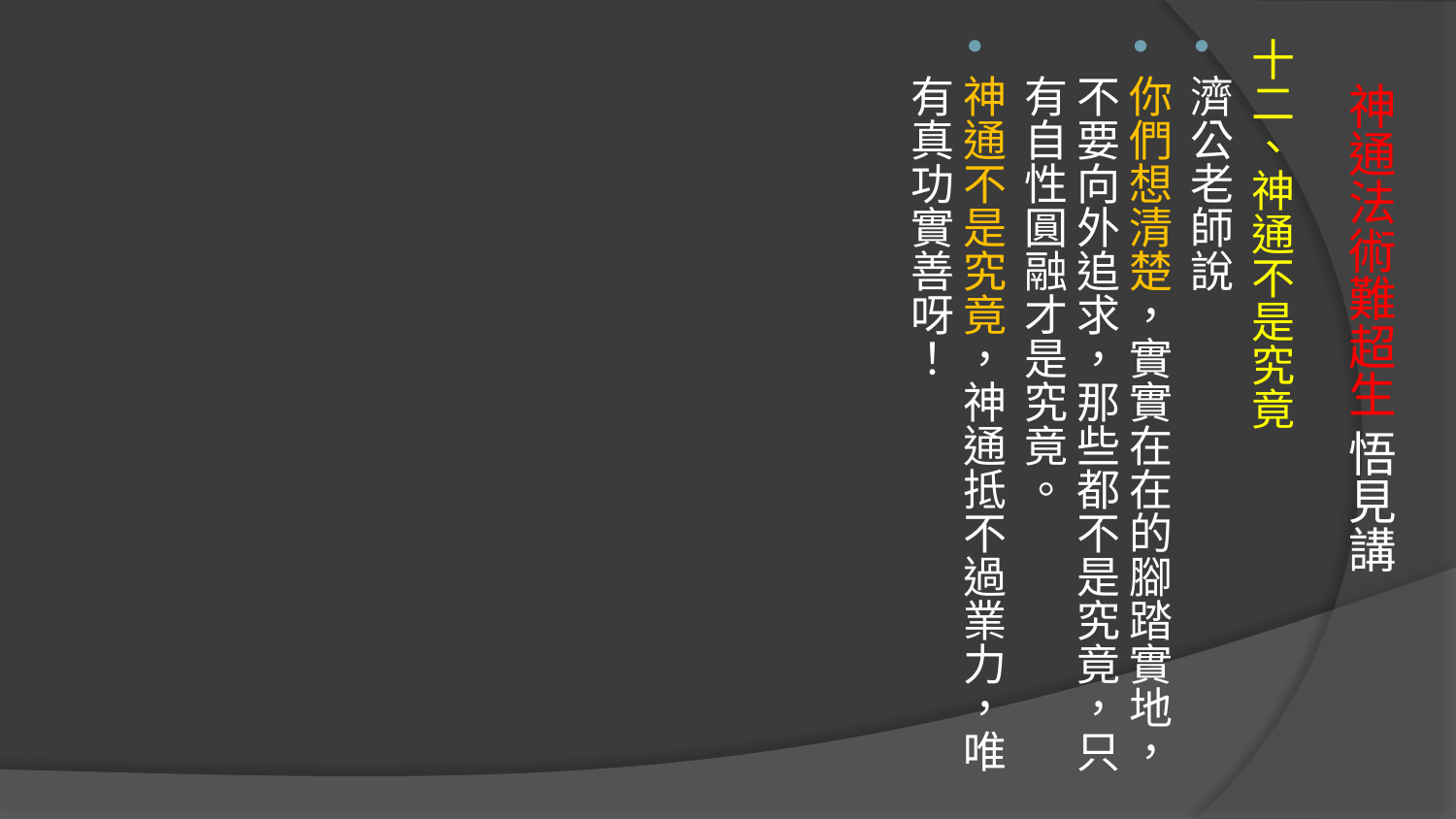

十二、神通不是究竟
濟公老師說
你們想清楚，實實在在的腳踏實地，不要向外追求，那些都不是究竟，只有自性圓融才是究竟。
神通不是究竟，神通抵不過業力，唯有真功實善呀！

# 神通法術難超生 悟見講